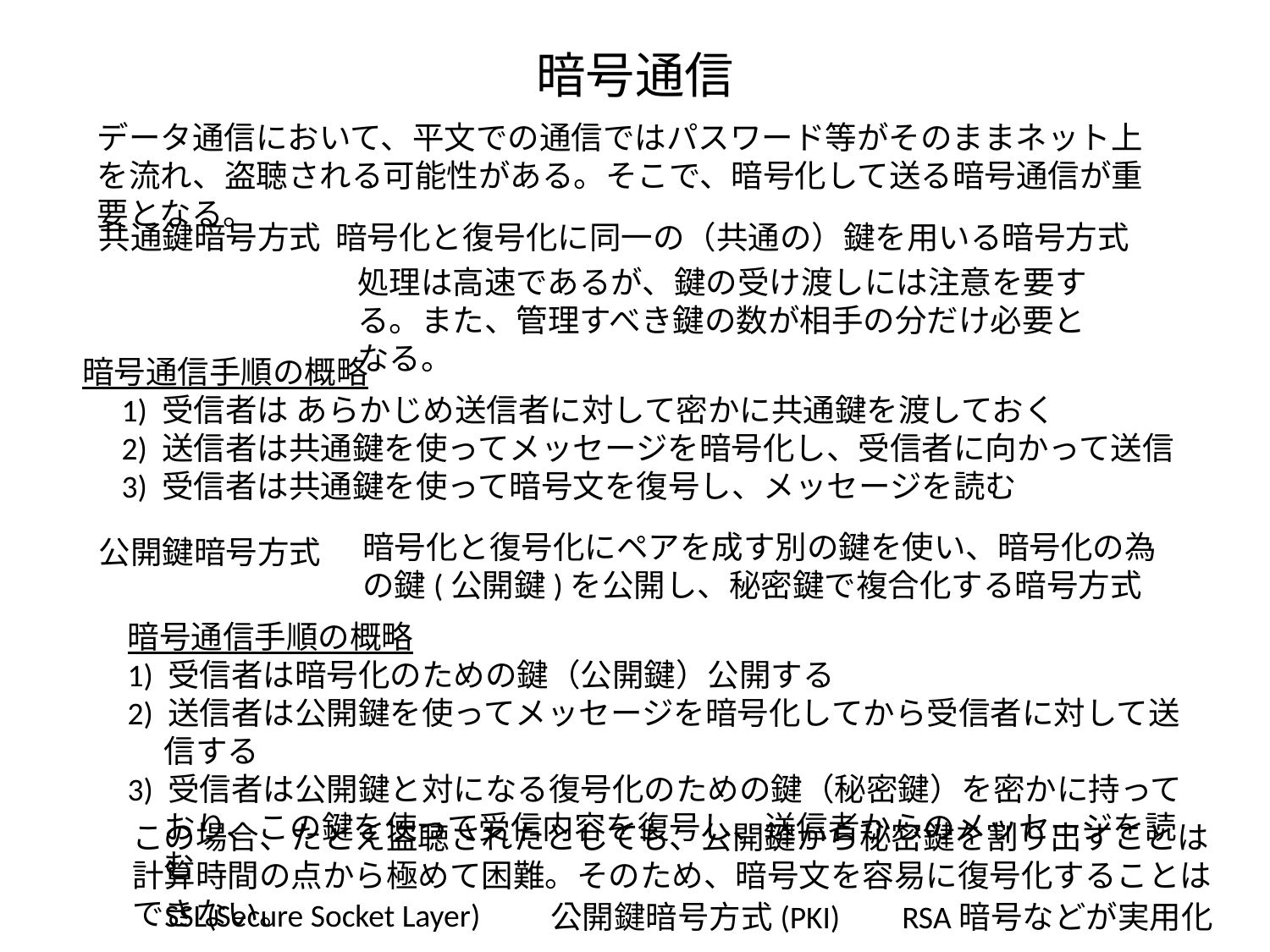

# 暗号通信
データ通信において、平文での通信ではパスワード等がそのままネット上を流れ、盗聴される可能性がある。そこで、暗号化して送る暗号通信が重要となる。
共通鍵暗号方式
暗号化と復号化に同一の（共通の）鍵を用いる暗号方式
処理は高速であるが、鍵の受け渡しには注意を要する。また、管理すべき鍵の数が相手の分だけ必要となる。
暗号通信手順の概略
　1) 受信者は あらかじめ送信者に対して密かに共通鍵を渡しておく
　2) 送信者は共通鍵を使ってメッセージを暗号化し、受信者に向かって送信
　3) 受信者は共通鍵を使って暗号文を復号し、メッセージを読む
暗号化と復号化にペアを成す別の鍵を使い、暗号化の為の鍵(公開鍵)を公開し、秘密鍵で複合化する暗号方式
公開鍵暗号方式
暗号通信手順の概略
1) 受信者は暗号化のための鍵（公開鍵）公開する
2) 送信者は公開鍵を使ってメッセージを暗号化してから受信者に対して送信する
3) 受信者は公開鍵と対になる復号化のための鍵（秘密鍵）を密かに持っており、この鍵を使って受信内容を復号し、送信者からのメッセージを読む
この場合、たとえ盗聴されたとしても、公開鍵から秘密鍵を割り出すことは計算時間の点から極めて困難。そのため、暗号文を容易に復号化することはできない。
SSL(Secure Socket Layer)
公開鍵暗号方式(PKI)
RSA暗号などが実用化